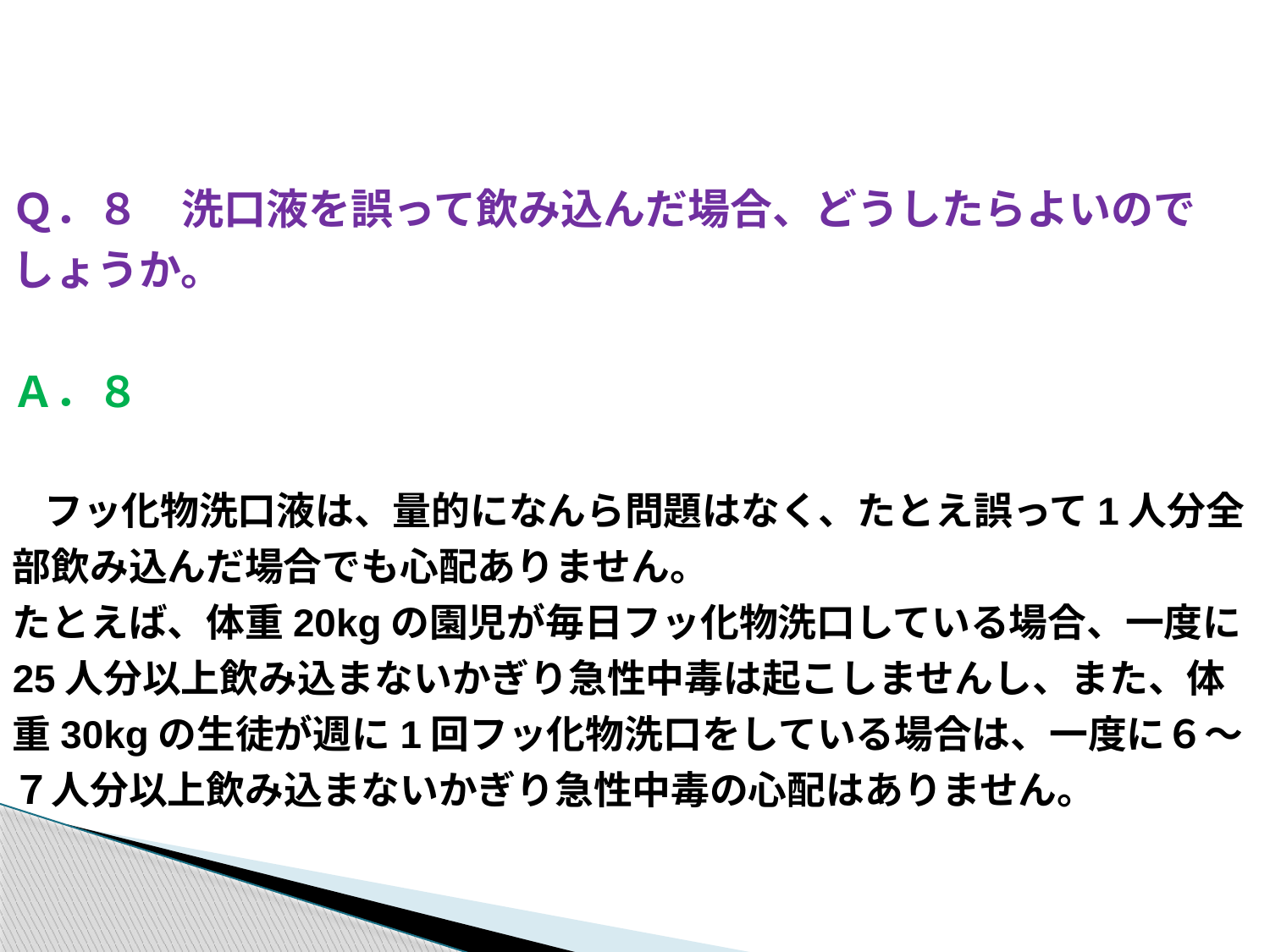

Ｑ．８　洗口液を誤って飲み込んだ場合、どうしたらよいのでしょうか。

Ａ．８

　フッ化物洗口液は、量的になんら問題はなく、たとえ誤って1人分全部飲み込んだ場合でも心配ありません。
たとえば、体重20kgの園児が毎日フッ化物洗口している場合、一度に25人分以上飲み込まないかぎり急性中毒は起こしませんし、また、体重30kgの生徒が週に1回フッ化物洗口をしている場合は、一度に６～７人分以上飲み込まないかぎり急性中毒の心配はありません。